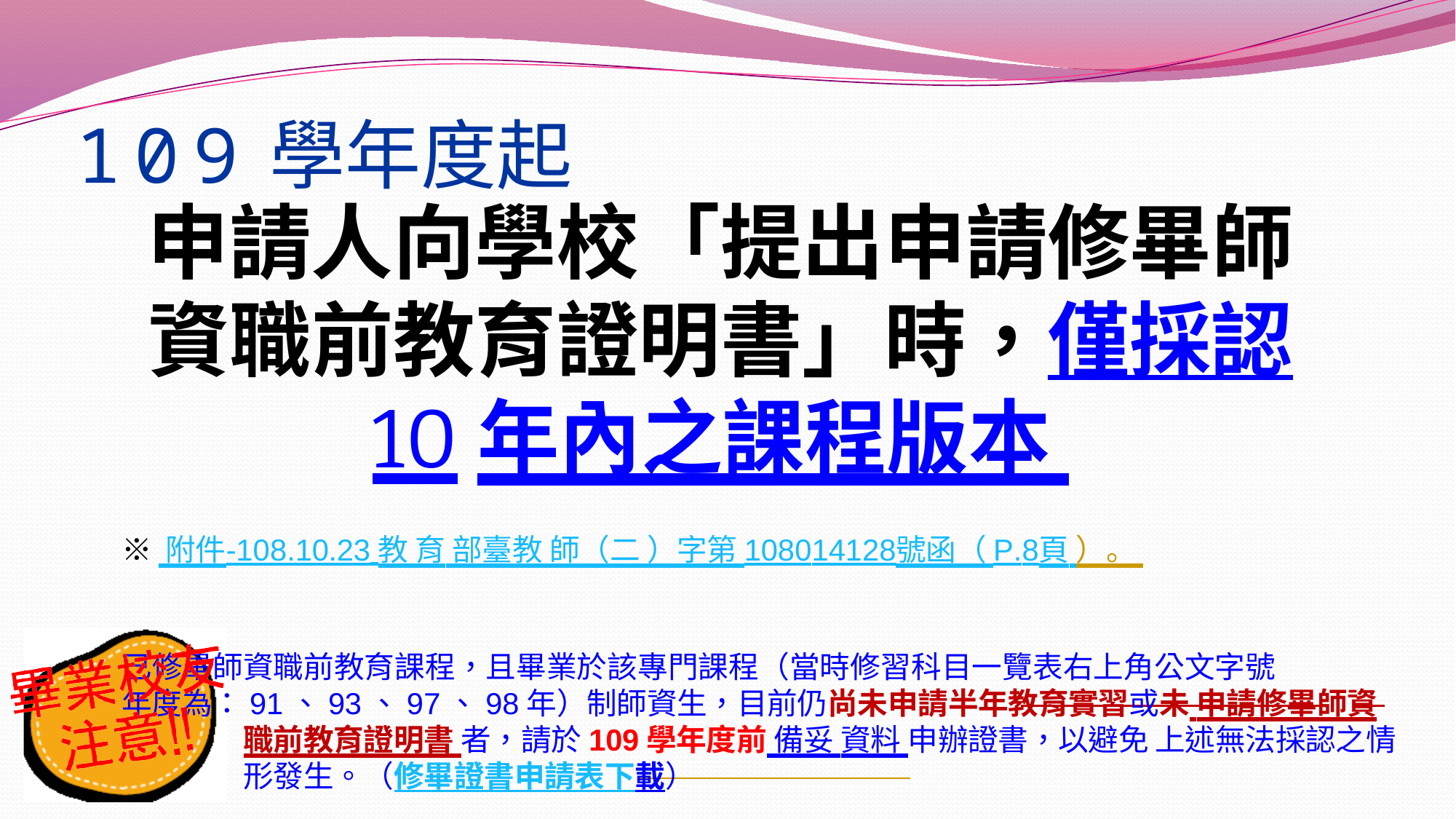

# 109學年度起
申請人向學校「提出申請修畢師 資職前教育證明書」時，僅採認 10年內之課程版本

※  附件-108.10.23 教 育 部臺教 師（二 ）字第 108014128號函（ P.8頁 ）。

已修畢師資職前教育課程，且畢業於該專門課程（當時修習科目一覽表右上角公文字號
年度為：91、93、97、98年）制師資生，目前仍尚未申請半年教育實習或未 申請修畢師資職前教育證明書 者，請於109學年度前 備妥 資料 申辦證書，以避免 上述無法採認之情形發生。（修畢證書申請表下載）